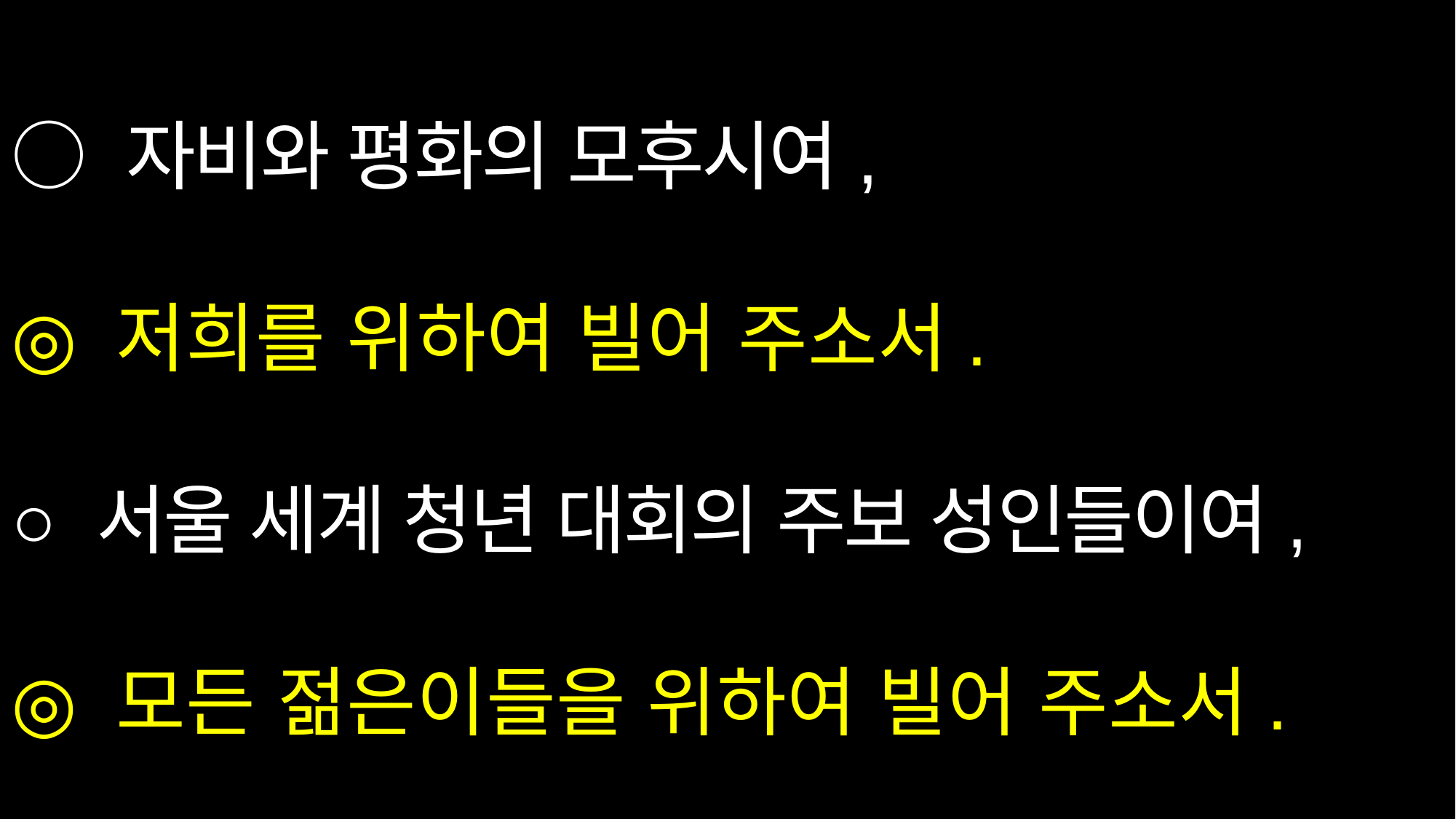

# ○ 자비와 평화의 모후시여, ◎ 저희를 위하여 빌어 주소서. ○ 서울 세계 청년 대회의 주보 성인들이여, ◎ 모든 젊은이들을 위하여 빌어 주소서.